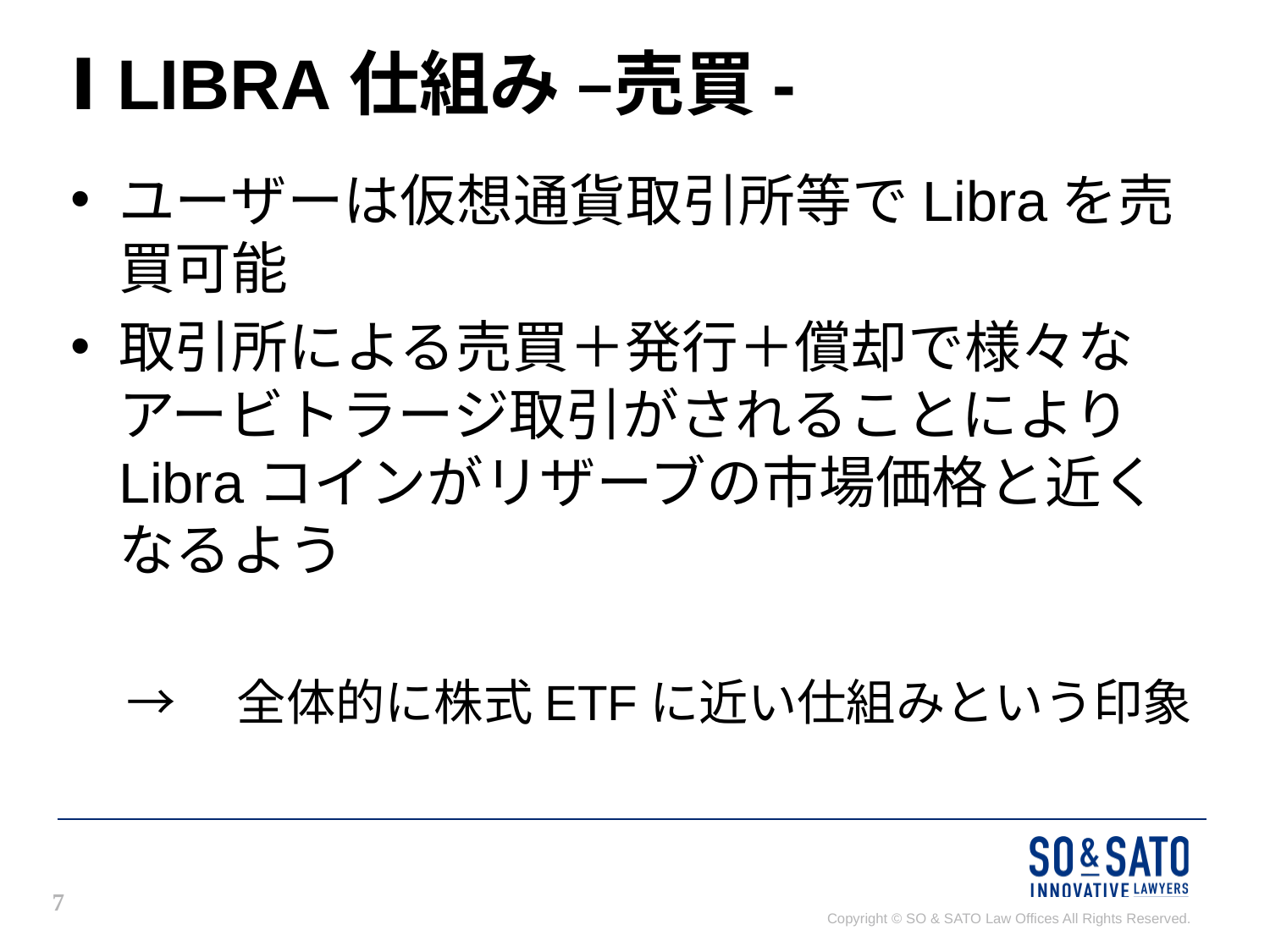

# Ⅰ LIBRA仕組み –売買-
ユーザーは仮想通貨取引所等でLibraを売買可能
取引所による売買＋発行＋償却で様々なアービトラージ取引がされることによりLibraコインがリザーブの市場価格と近くなるよう

→　全体的に株式ETFに近い仕組みという印象

7